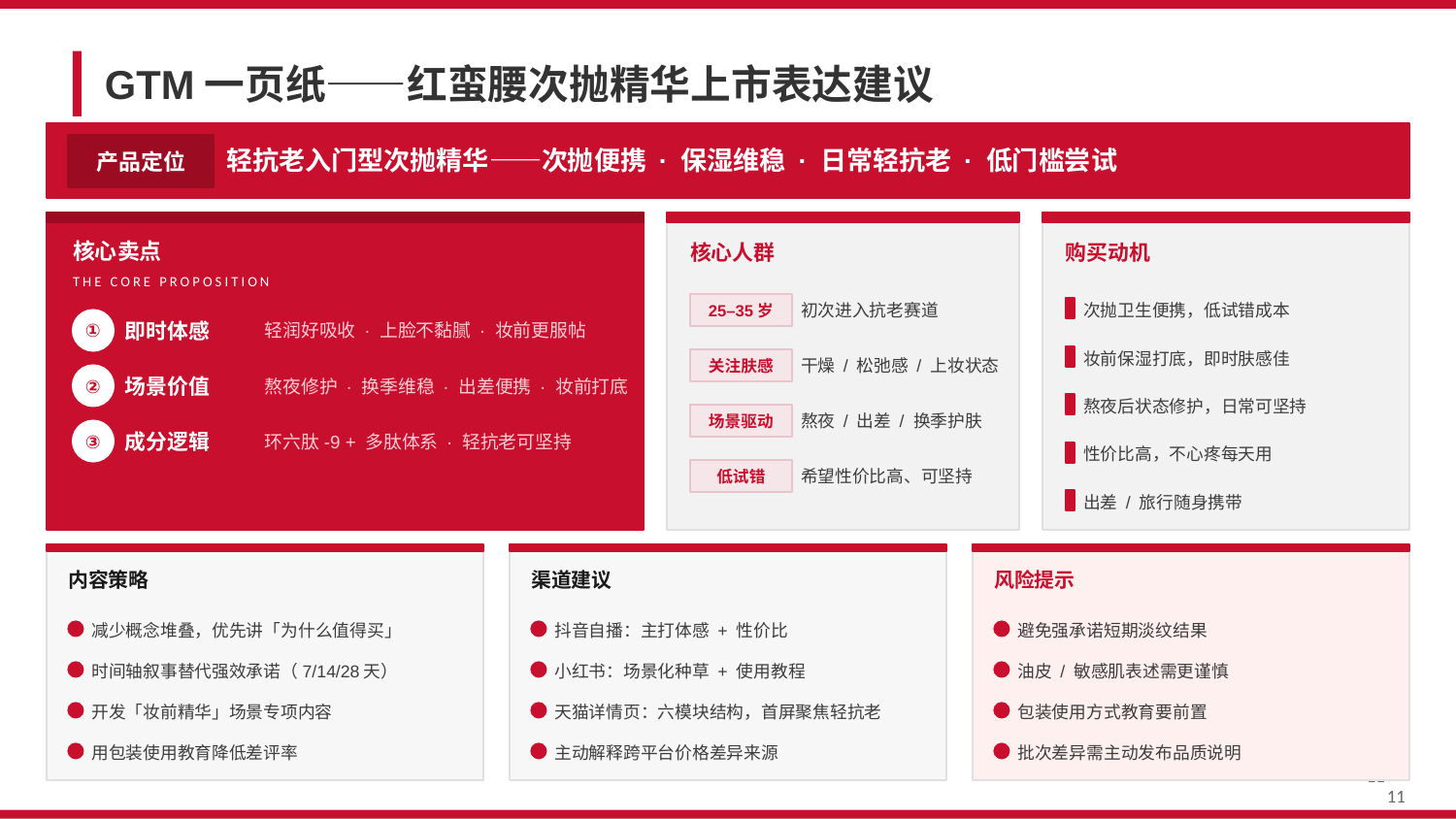

GTM一页纸——红蛮腰次抛精华上市表达建议

轻抗老入门型次抛精华——次抛便携 · 保湿维稳 · 日常轻抗老 · 低门槛尝试

产品定位

核心卖点
核心人群
购买动机
THE CORE PROPOSITION

25–35岁
初次进入抗老赛道
次抛卫生便携，低试错成本

即时体感

①
轻润好吸收 · 上脸不黏腻 · 妆前更服帖
妆前保湿打底，即时肤感佳

关注肤感
干燥 / 松弛感 / 上妆状态
场景价值

②
熬夜修护 · 换季维稳 · 出差便携 · 妆前打底
熬夜后状态修护，日常可坚持

场景驱动
熬夜 / 出差 / 换季护肤
成分逻辑

③
环六肽-9 + 多肽体系 · 轻抗老可坚持
性价比高，不心疼每天用

低试错
希望性价比高、可坚持
出差 / 旅行随身携带

内容策略
渠道建议
风险提示
减少概念堆叠，优先讲「为什么值得买」
抖音自播：主打体感 + 性价比
避免强承诺短期淡纹结果

时间轴叙事替代强效承诺（7/14/28天）
小红书：场景化种草 + 使用教程
油皮 / 敏感肌表述需更谨慎

开发「妆前精华」场景专项内容
天猫详情页：六模块结构，首屏聚焦轻抗老
包装使用方式教育要前置

用包装使用教育降低差评率
主动解释跨平台价格差异来源
批次差异需主动发布品质说明

11
11